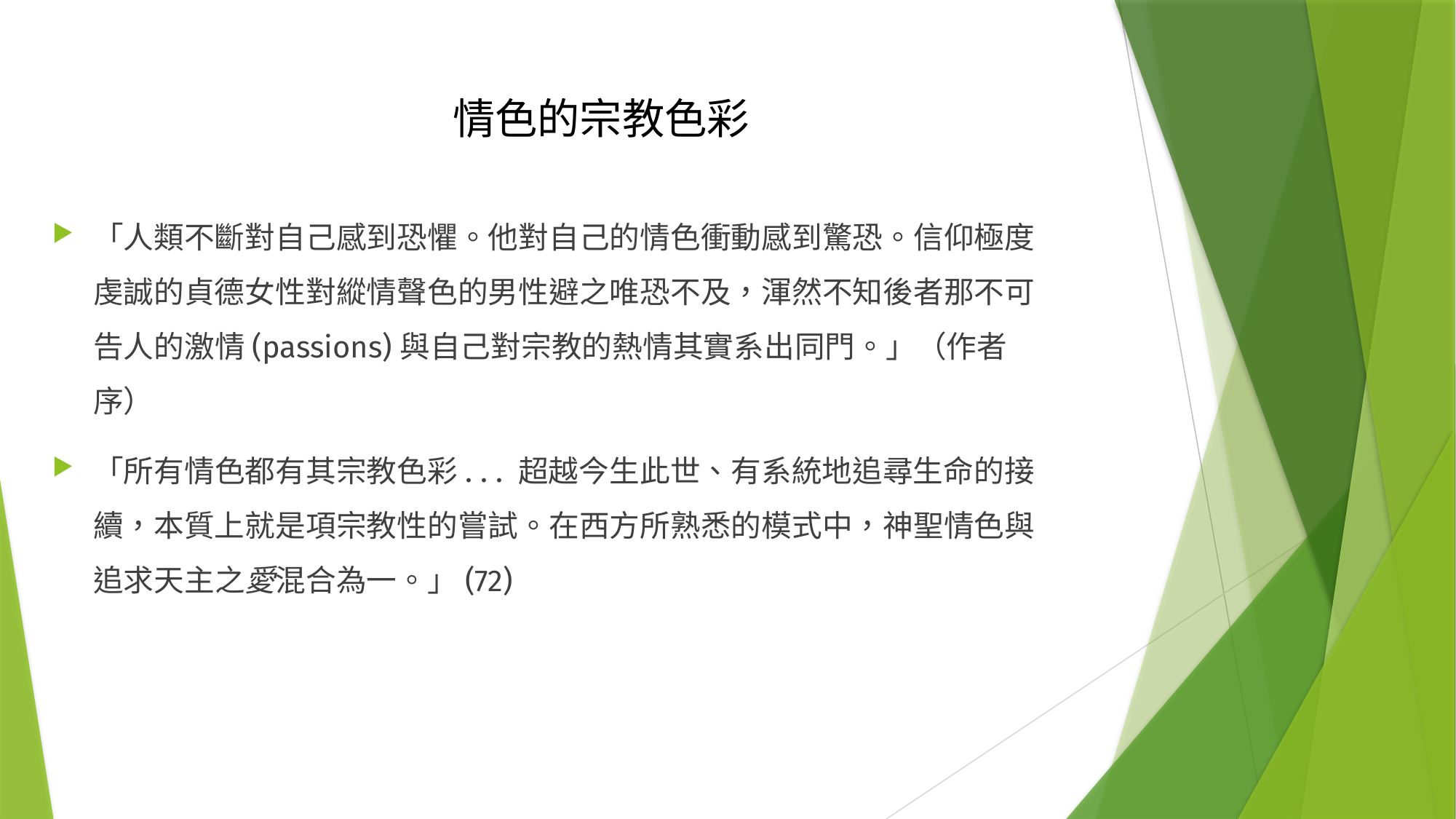

情色的宗教色彩
「人類不斷對自己感到恐懼。他對自己的情色衝動感到驚恐。信仰極度虔誠的貞德女性對縱情聲色的男性避之唯恐不及，渾然不知後者那不可告人的激情(passions)與自己對宗教的熱情其實系出同門。」（作者序）
「所有情色都有其宗教色彩. . . 超越今生此世、有系統地追尋生命的接續，本質上就是項宗教性的嘗試。在西方所熟悉的模式中，神聖情色與追求天主之愛混合為一。」(72)